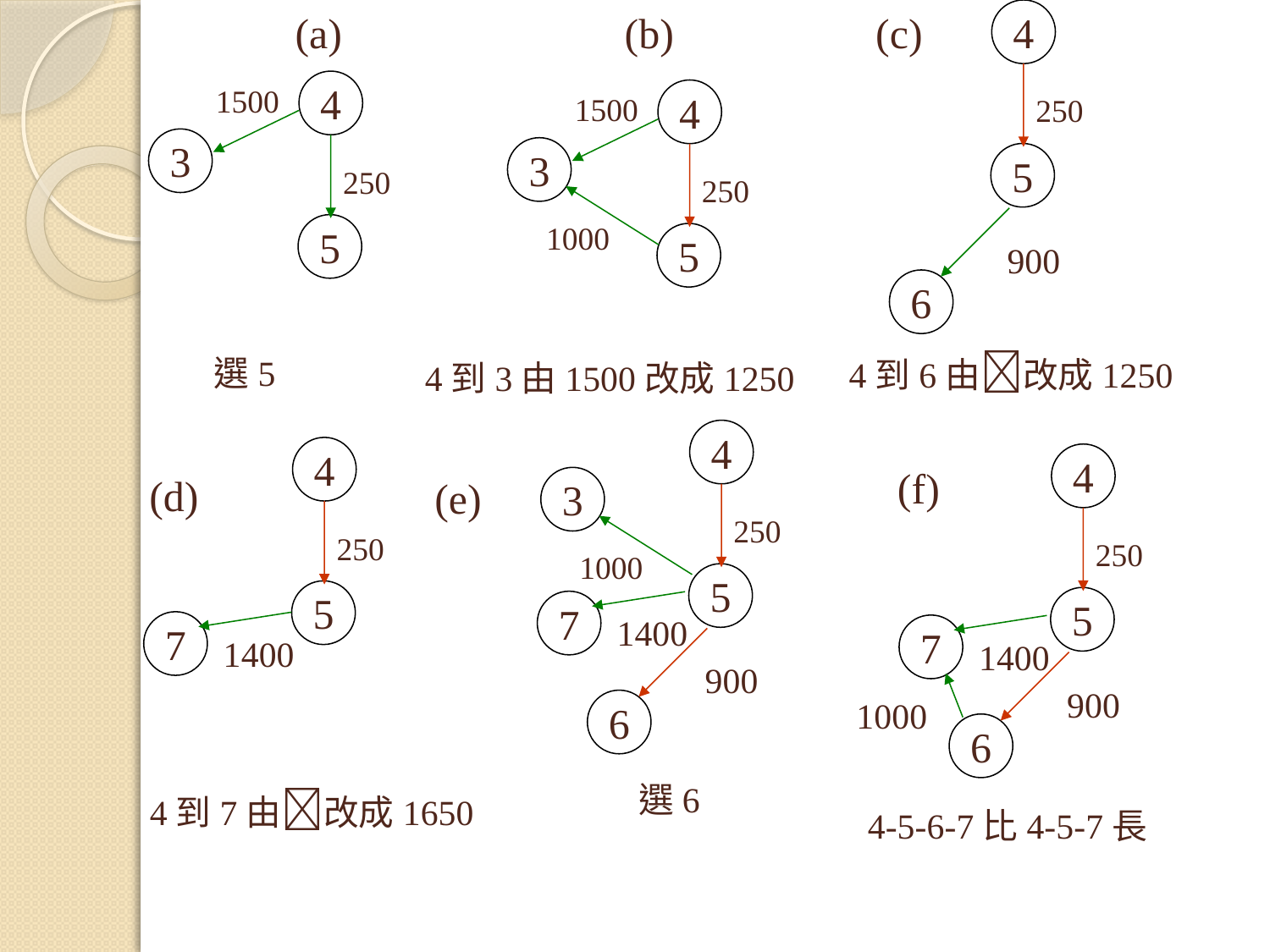

(a)
(b)
(c)

4

4
1500

4
1500
250

3

3

5

250
250

1000

5

5
900

6
4到6由∞改成1250
選5
4到3由1500改成1250

4

4

4
(f)
(d)
(e)

3

250

250
250
1000

5

5

5

7

1400

7

7

1400

1400

900

900
1000

6

6
選6
4到7由∞改成1650
4-5-6-7比4-5-7長